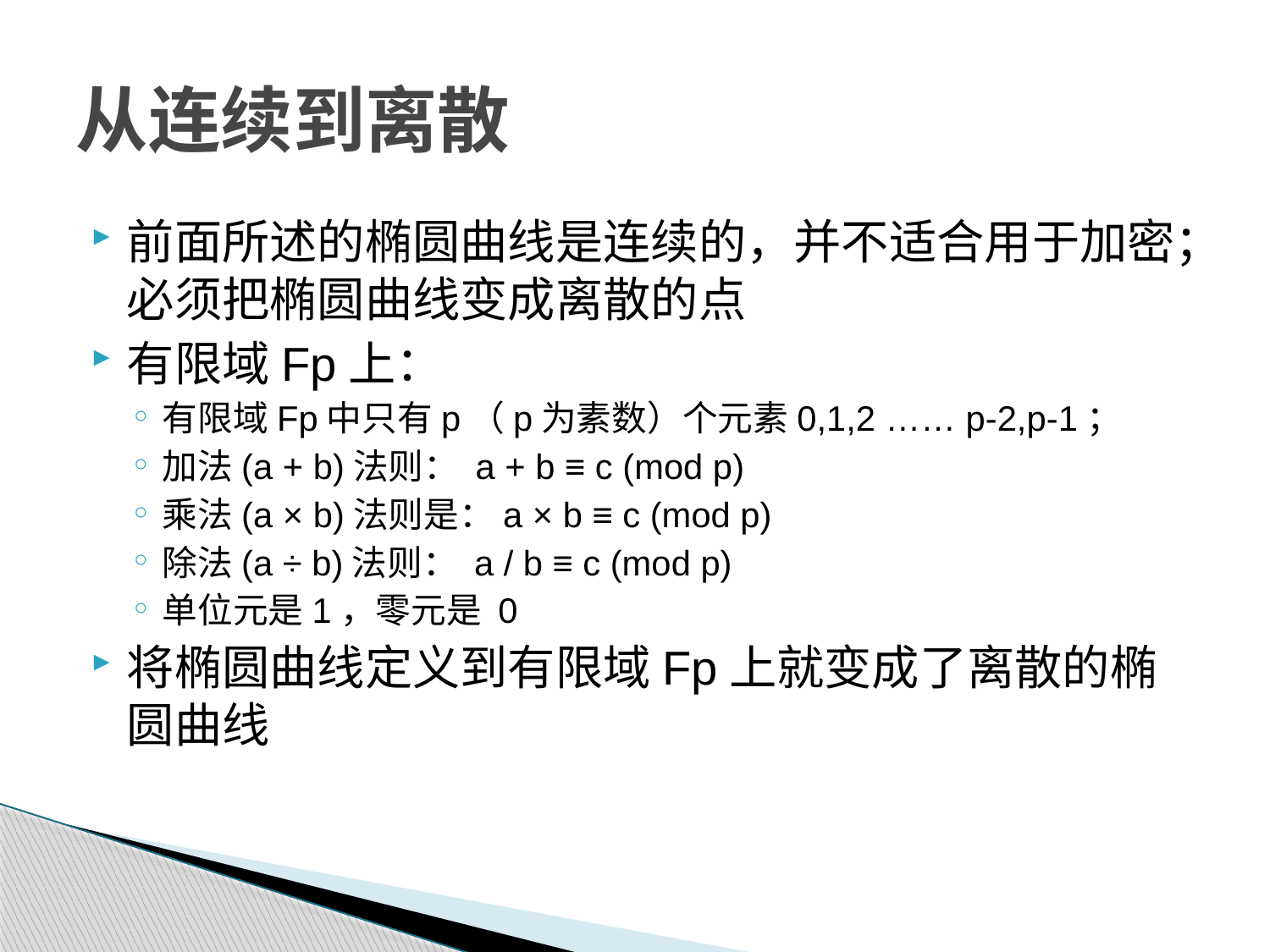

# 从连续到离散
前面所述的椭圆曲线是连续的，并不适合用于加密；必须把椭圆曲线变成离散的点
有限域Fp上：
有限域Fp中只有p（p为素数）个元素0,1,2 …… p-2,p-1；
加法(a + b)法则： a + b ≡ c (mod p)
乘法(a × b)法则是：a × b ≡ c (mod p)
除法(a ÷ b)法则： a / b ≡ c (mod p)
单位元是1，零元是 0
将椭圆曲线定义到有限域Fp上就变成了离散的椭圆曲线